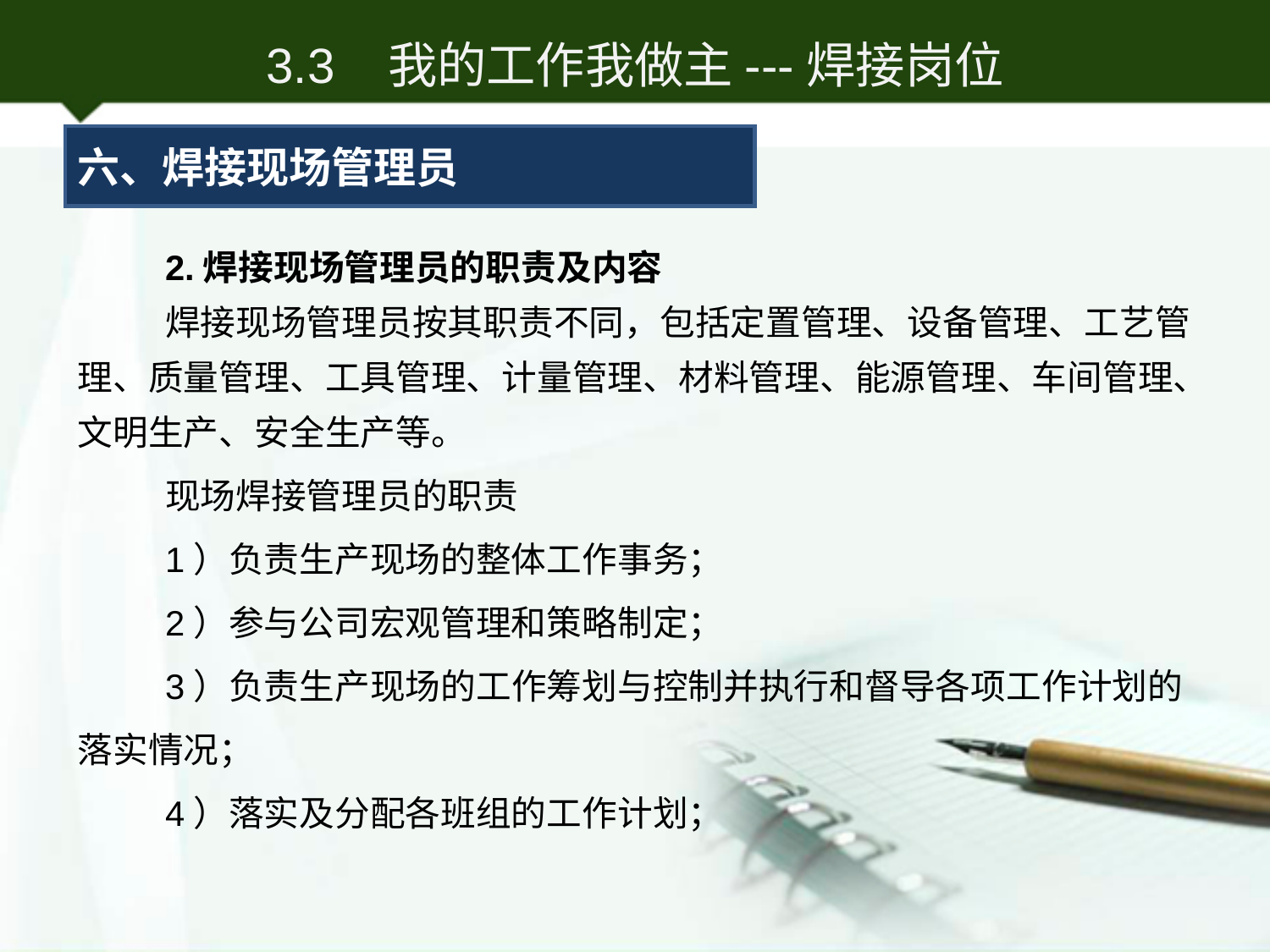

3.3   我的工作我做主---焊接岗位
六、焊接现场管理员
2.焊接现场管理员的职责及内容
焊接现场管理员按其职责不同，包括定置管理、设备管理、工艺管理、质量管理、工具管理、计量管理、材料管理、能源管理、车间管理、文明生产、安全生产等。
现场焊接管理员的职责
1）负责生产现场的整体工作事务；
2）参与公司宏观管理和策略制定；
3）负责生产现场的工作筹划与控制并执行和督导各项工作计划的落实情况；
4）落实及分配各班组的工作计划；